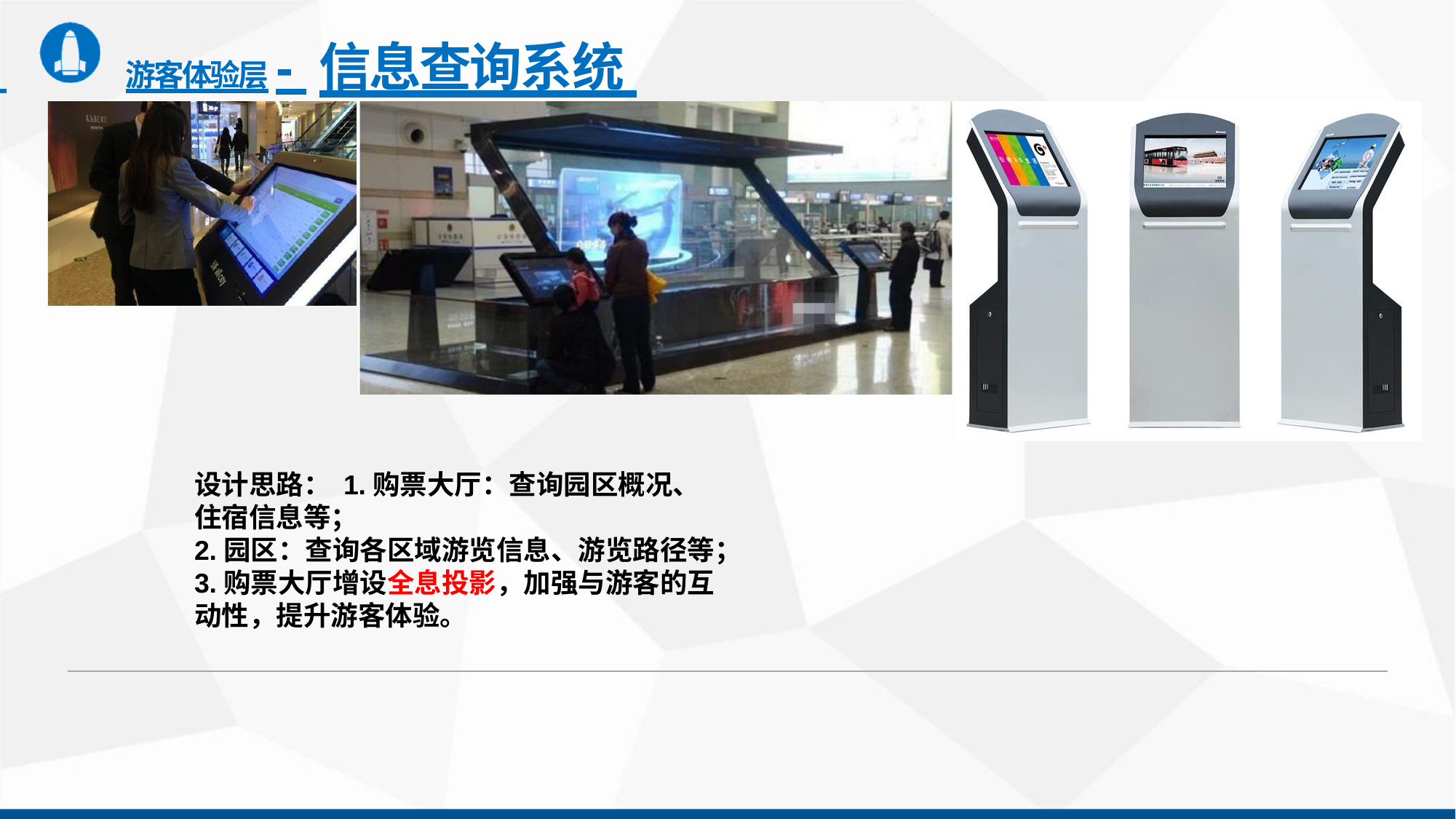

# 游客体验层- 信息查询系统

设计思路： 1.购票大厅：查询园区概况、住宿信息等；
2.园区：查询各区域游览信息、游览路径等；
3.购票大厅增设全息投影，加强与游客的互动性，提升游客体验。